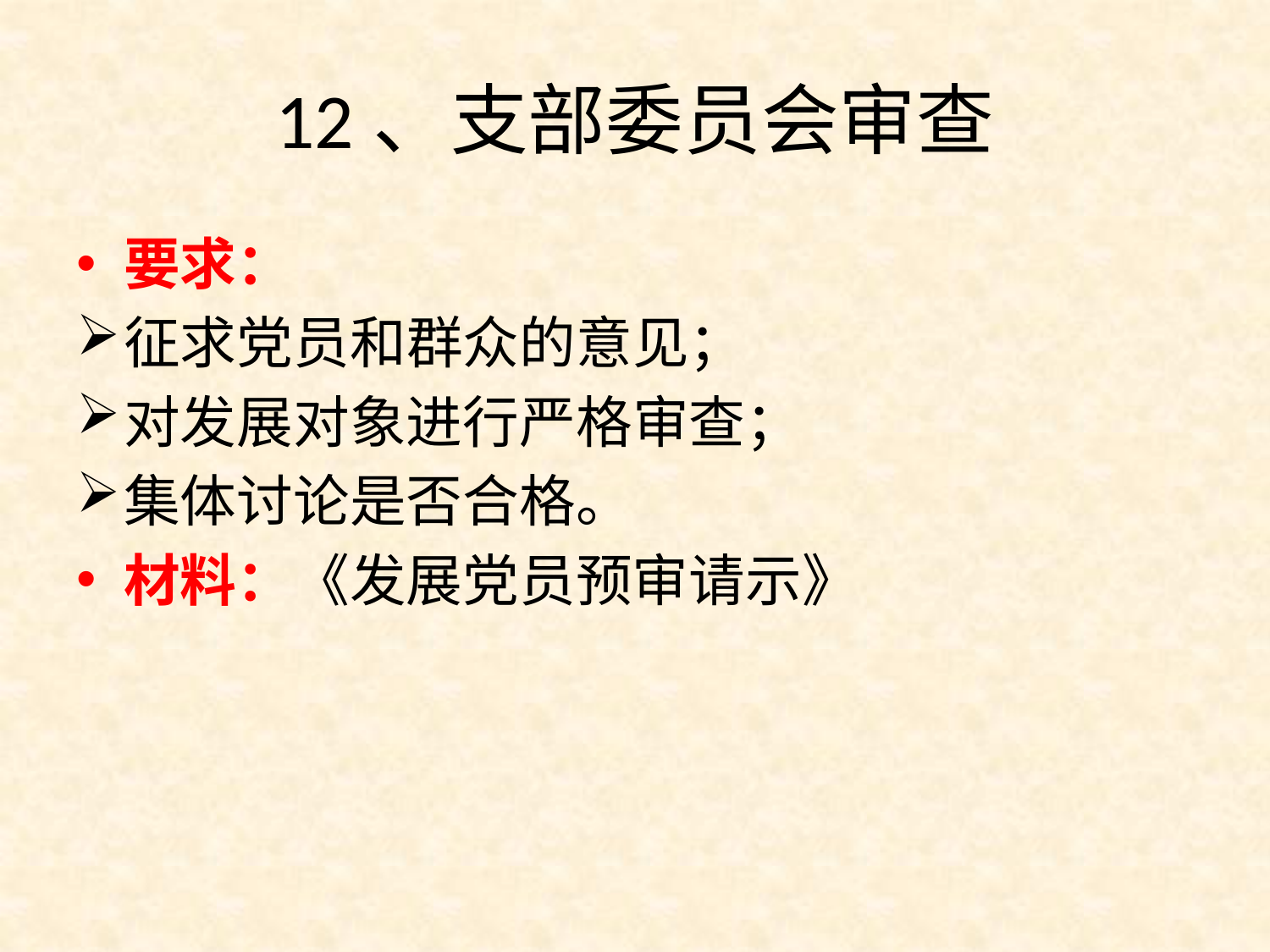

# 12、支部委员会审查
要求：
征求党员和群众的意见；
对发展对象进行严格审查；
集体讨论是否合格。
材料：《发展党员预审请示》